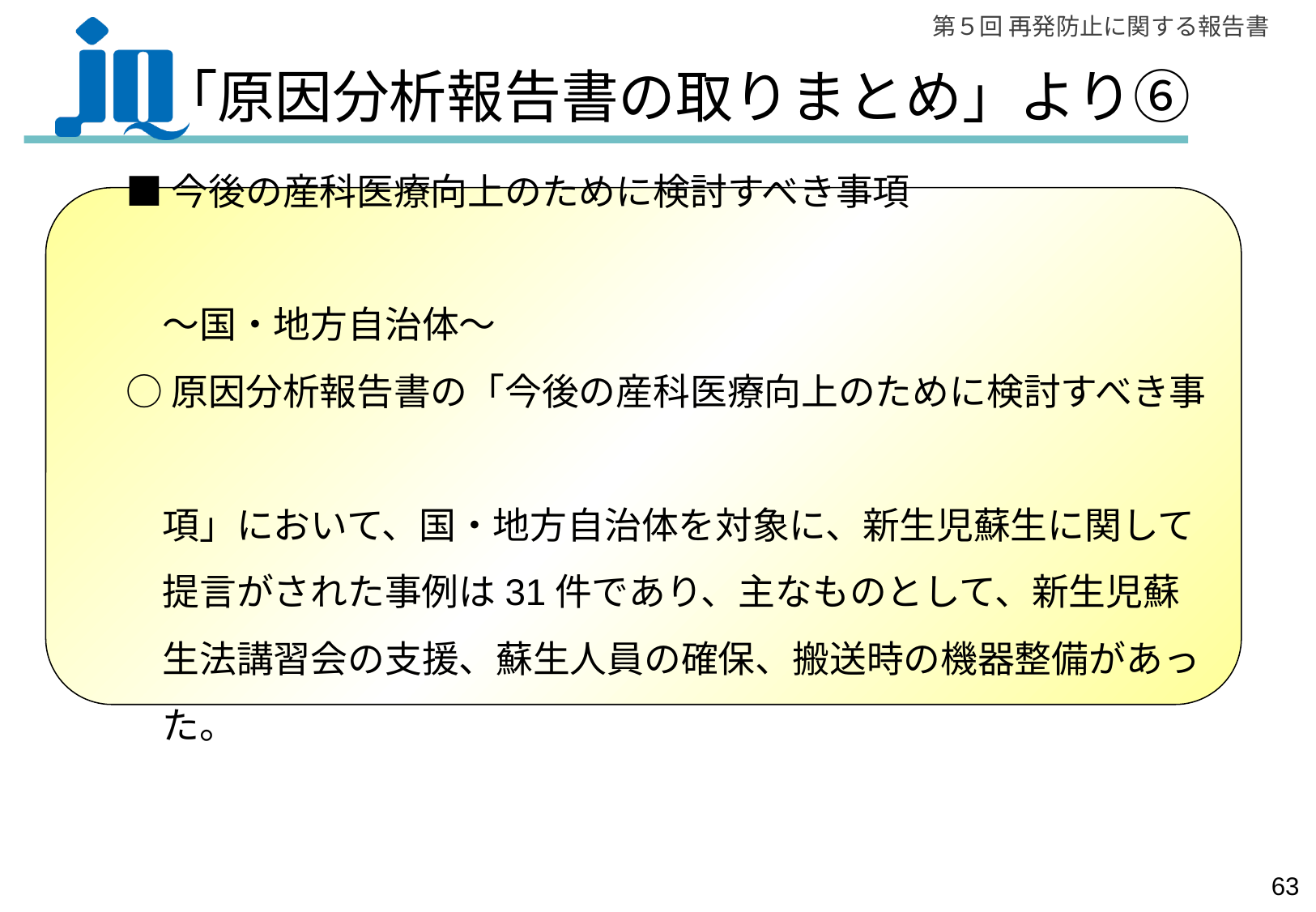

# 「原因分析報告書の取りまとめ」より⑥
■今後の産科医療向上のために検討すべき事項
　　　　　　　　　　　　　　　　　　　　　　　　　　　　　　～国・地方自治体～
○原因分析報告書の「今後の産科医療向上のために検討すべき事
　項」において、国・地方自治体を対象に、新生児蘇生に関して
　提言がされた事例は31件であり、主なものとして、新生児蘇
　生法講習会の支援、蘇生人員の確保、搬送時の機器整備があっ
　た。
63